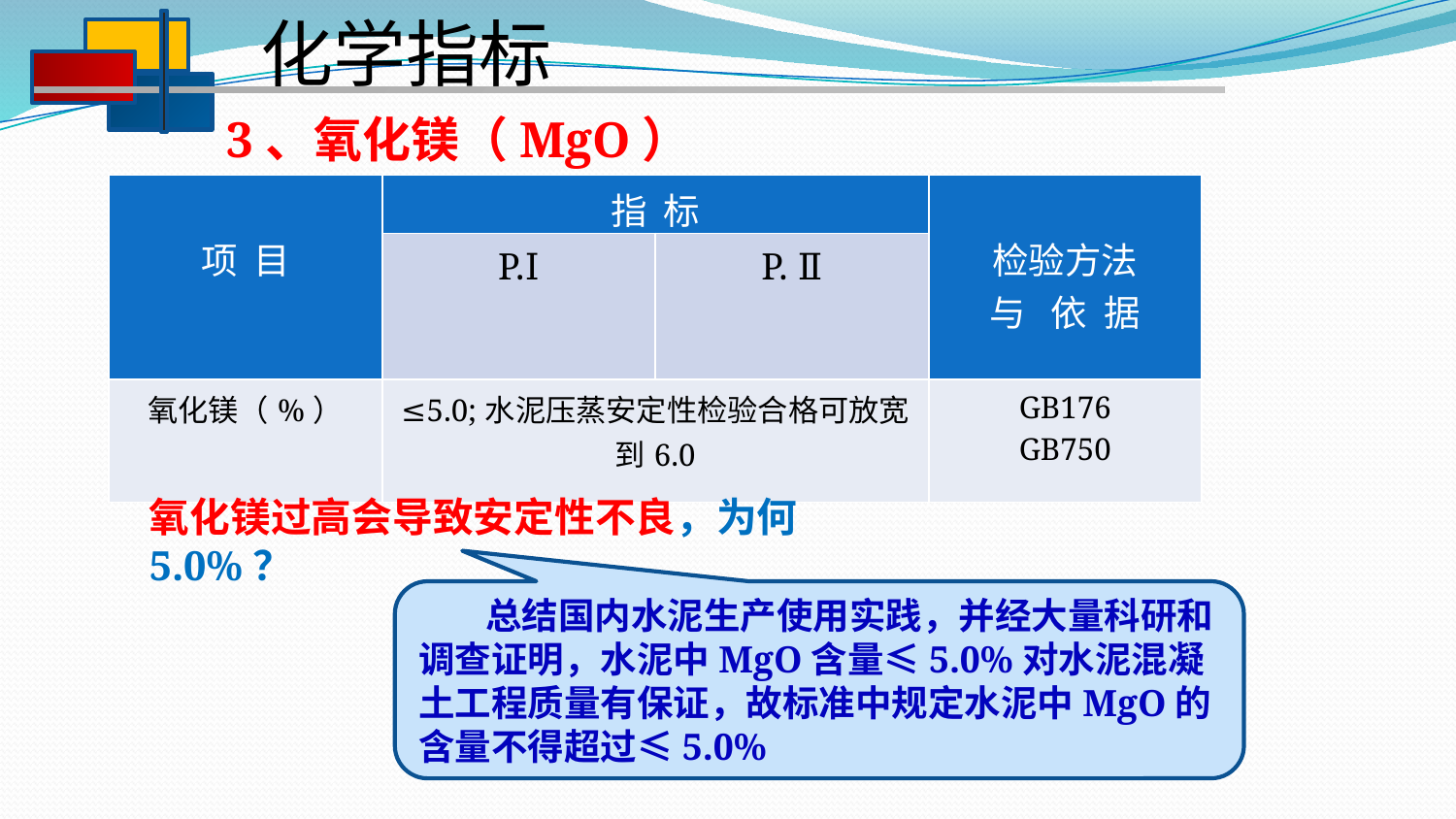

化学指标
3、氧化镁（MgO）
| 项 目 | 指 标 |  | 检验方法 与 依 据 |
| --- | --- | --- | --- |
|  | P.Ⅰ | P. Ⅱ |  |
| 氧化镁（%） | ≤5.0;水泥压蒸安定性检验合格可放宽到6.0 |  | GB176 GB750 |
氧化镁过高会导致安定性不良，为何5.0%？
       总结国内水泥生产使用实践，并经大量科研和调查证明，水泥中MgO含量≤5.0%对水泥混凝土工程质量有保证，故标准中规定水泥中MgO的含量不得超过≤5.0%